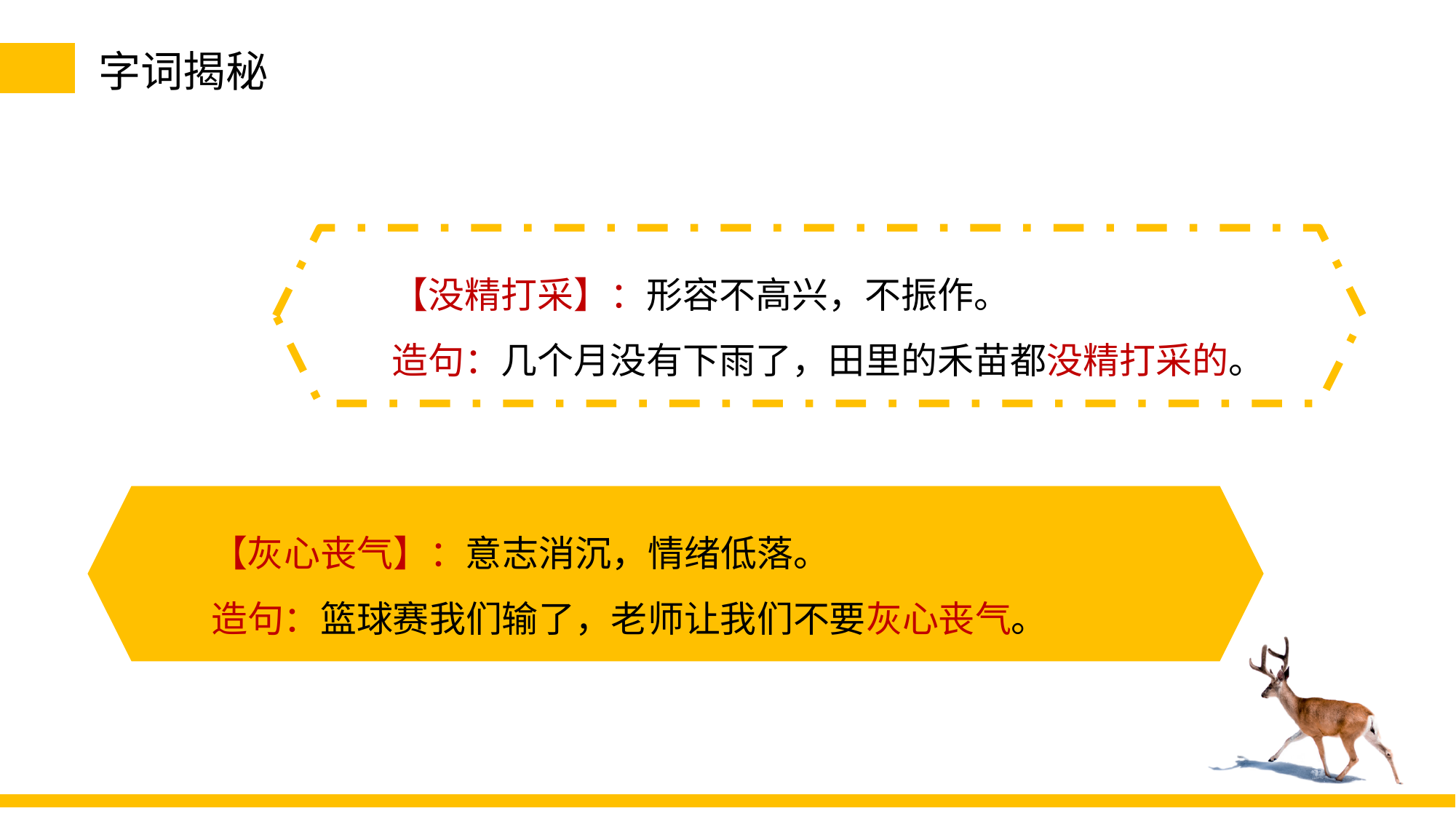

字词揭秘
【没精打采】：形容不高兴，不振作。
造句：几个月没有下雨了，田里的禾苗都没精打采的。
【灰心丧气】：意志消沉，情绪低落。
造句：篮球赛我们输了，老师让我们不要灰心丧气。